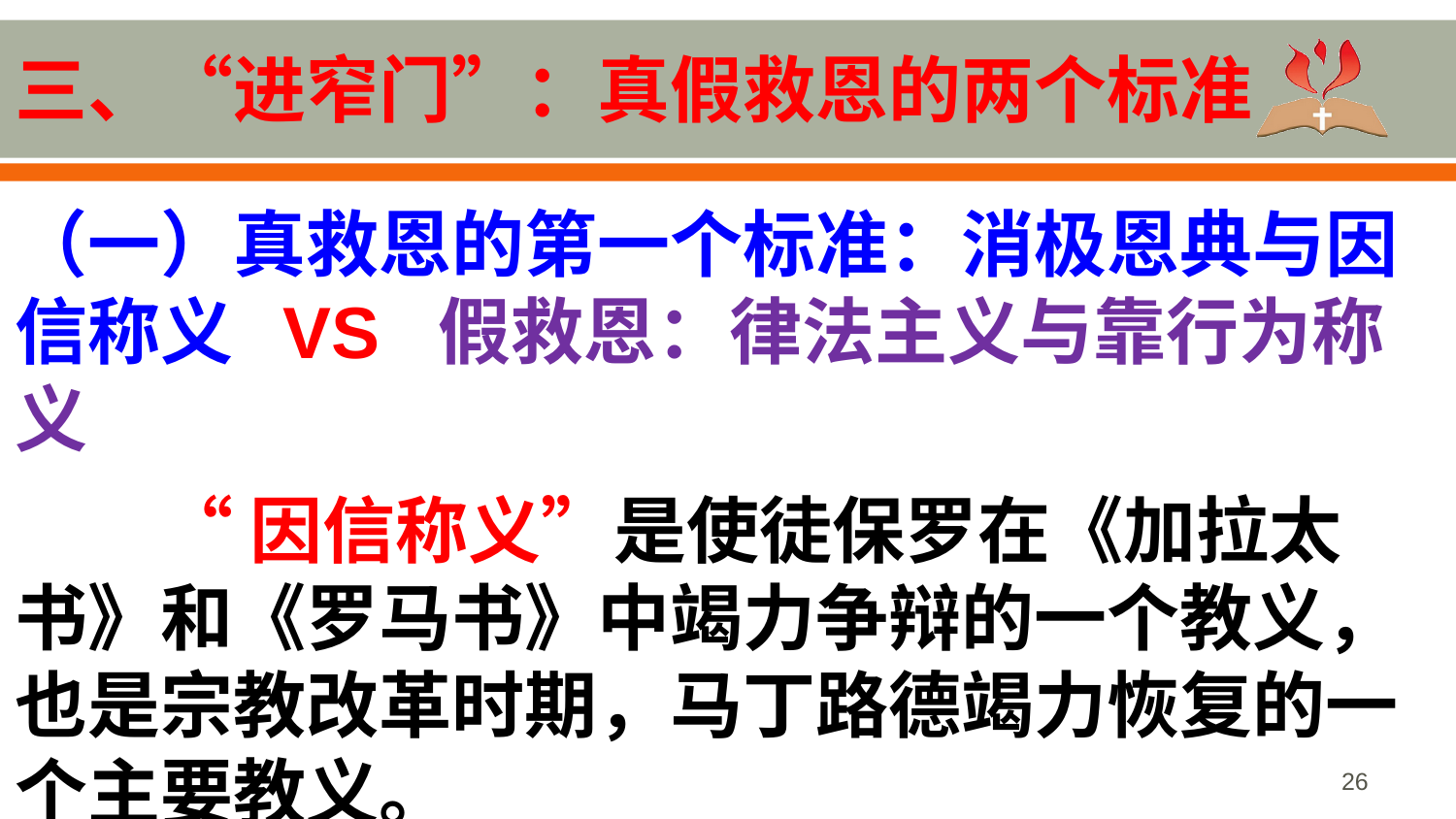

# 三、“进窄门”：真假救恩的两个标准
（一）真救恩的第一个标准：消极恩典与因信称义  VS  假救恩：律法主义与靠行为称义
“因信称义”是使徒保罗在《加拉太书》和《罗马书》中竭力争辩的一个教义，也是宗教改革时期，马丁路德竭力恢复的一个主要教义。

26